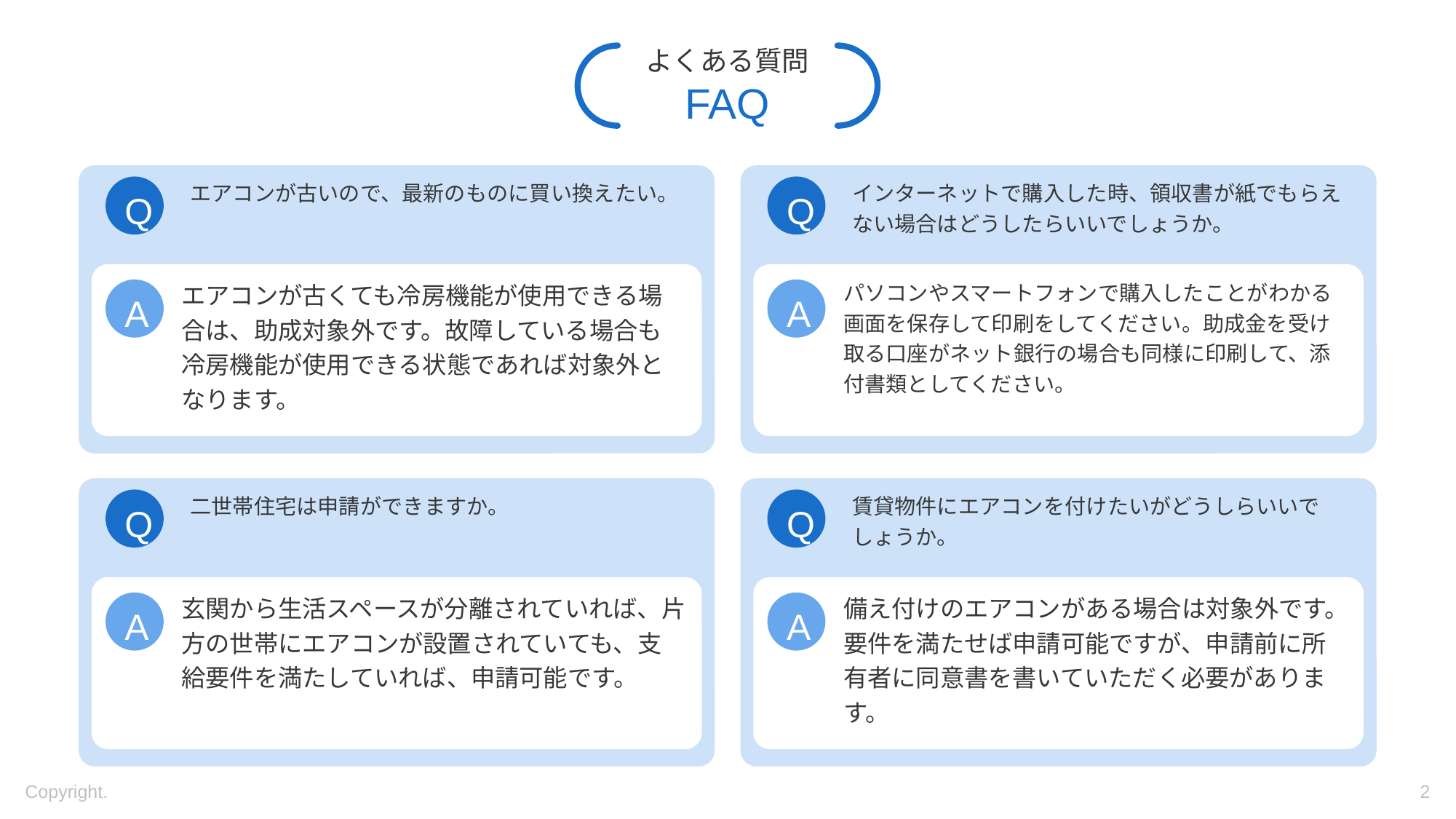

よくある質問
FAQ
エアコンが古いので、最新のものに買い換えたい。
インターネットで購入した時、領収書が紙でもらえない場合はどうしたらいいでしょうか。
Q
Q
エアコンが古くても冷房機能が使用できる場合は、助成対象外です。故障している場合も冷房機能が使用できる状態であれば対象外となります。
パソコンやスマートフォンで購入したことがわかる画面を保存して印刷をしてください。助成金を受け取る口座がネット銀行の場合も同様に印刷して、添付書類としてください。
A
A
二世帯住宅は申請ができますか。
賃貸物件にエアコンを付けたいがどうしらいいでしょうか。
Q
Q
玄関から生活スペースが分離されていれば、片方の世帯にエアコンが設置されていても、支給要件を満たしていれば、申請可能です。
備え付けのエアコンがある場合は対象外です。要件を満たせば申請可能ですが、申請前に所有者に同意書を書いていただく必要があります。
A
A